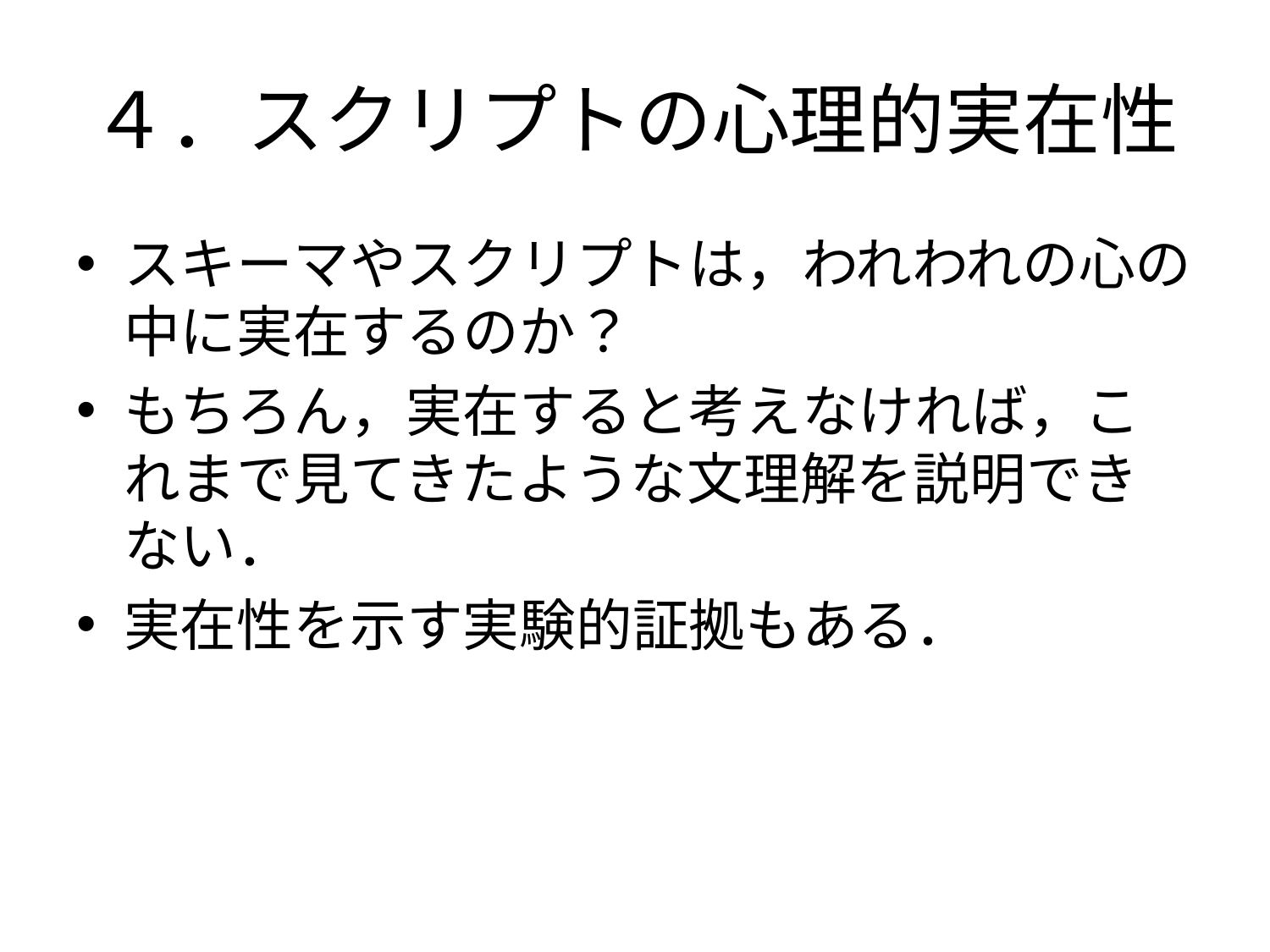

# ４．スクリプトの心理的実在性
スキーマやスクリプトは，われわれの心の中に実在するのか？
もちろん，実在すると考えなければ，これまで見てきたような文理解を説明できない．
実在性を示す実験的証拠もある．